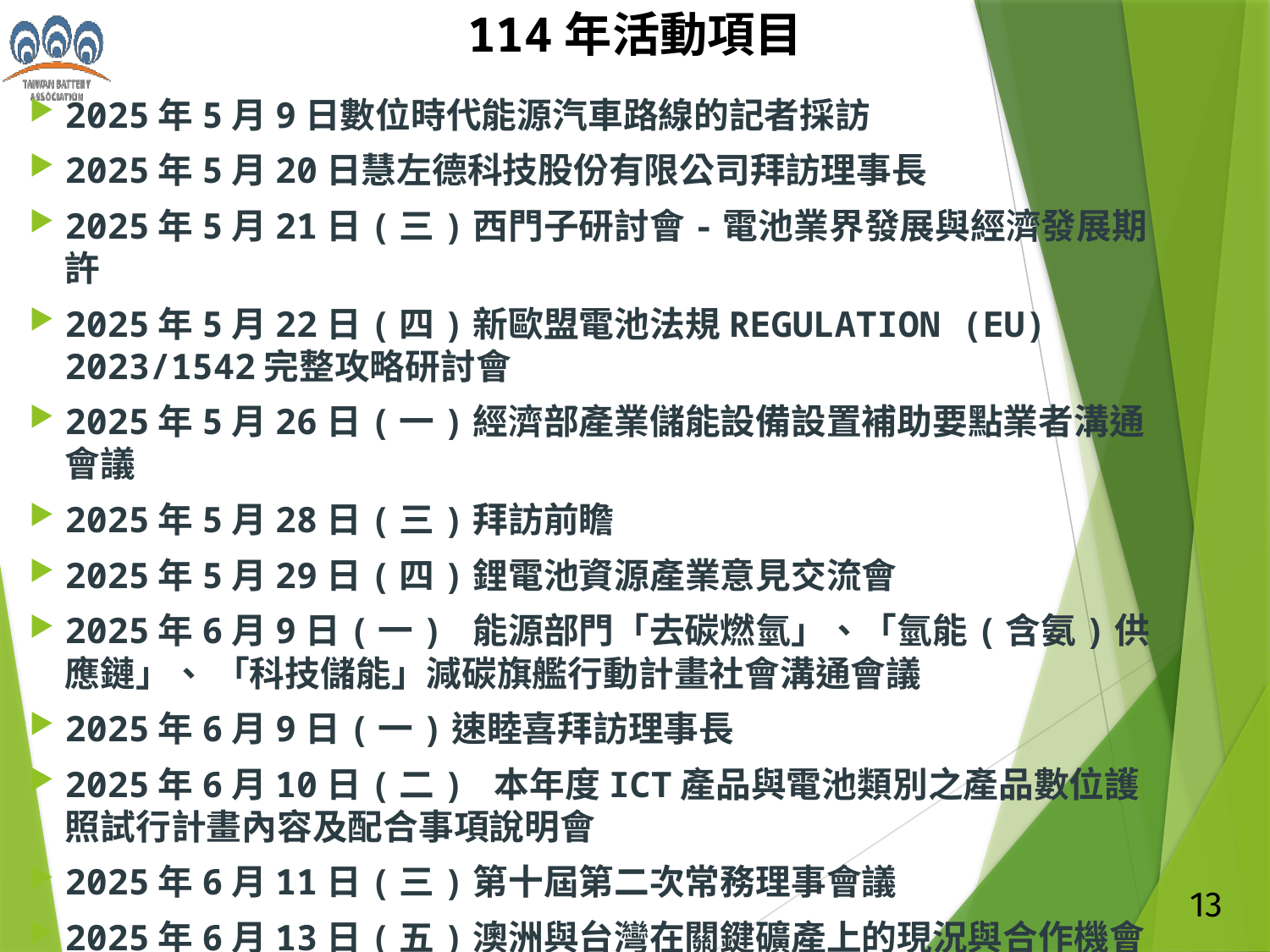

114年活動項目
2025年5月9日數位時代能源汽車路線的記者採訪
2025年5月20日慧左德科技股份有限公司拜訪理事長
2025年5月21日(三)西門子研討會-電池業界發展與經濟發展期許
2025年5月22日(四)新歐盟電池法規REGULATION (EU) 2023/1542完整攻略研討會
2025年5月26日(一)經濟部產業儲能設備設置補助要點業者溝通會議
2025年5月28日(三)拜訪前瞻
2025年5月29日(四)鋰電池資源產業意見交流會
2025年6月9日(一) 能源部門「去碳燃氫」、「氫能(含氨)供應鏈」、 「科技儲能」減碳旗艦行動計畫社會溝通會議
2025年6月9日(一)速睦喜拜訪理事長
2025年6月10日(二) 本年度ICT產品與電池類別之產品數位護照試行計畫內容及配合事項說明會
2025年6月11日(三)第十屆第二次常務理事會議
2025年6月13日(五)澳洲與台灣在關鍵礦產上的現況與合作機會討論會
13